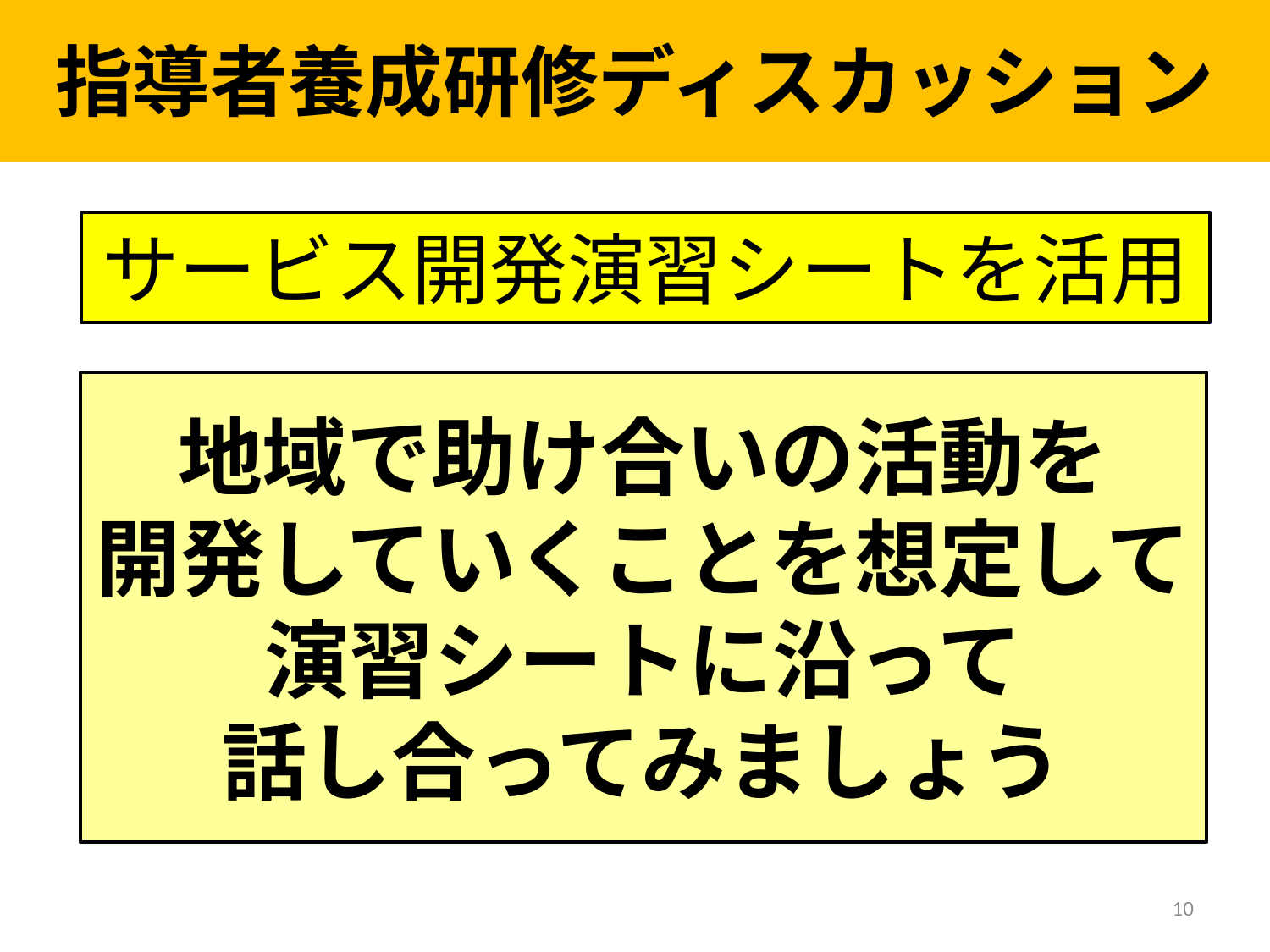

指導者養成研修ディスカッション
サービス開発演習シートを活用
地域で助け合いの活動を
開発していくことを想定して
演習シートに沿って
話し合ってみましょう
10